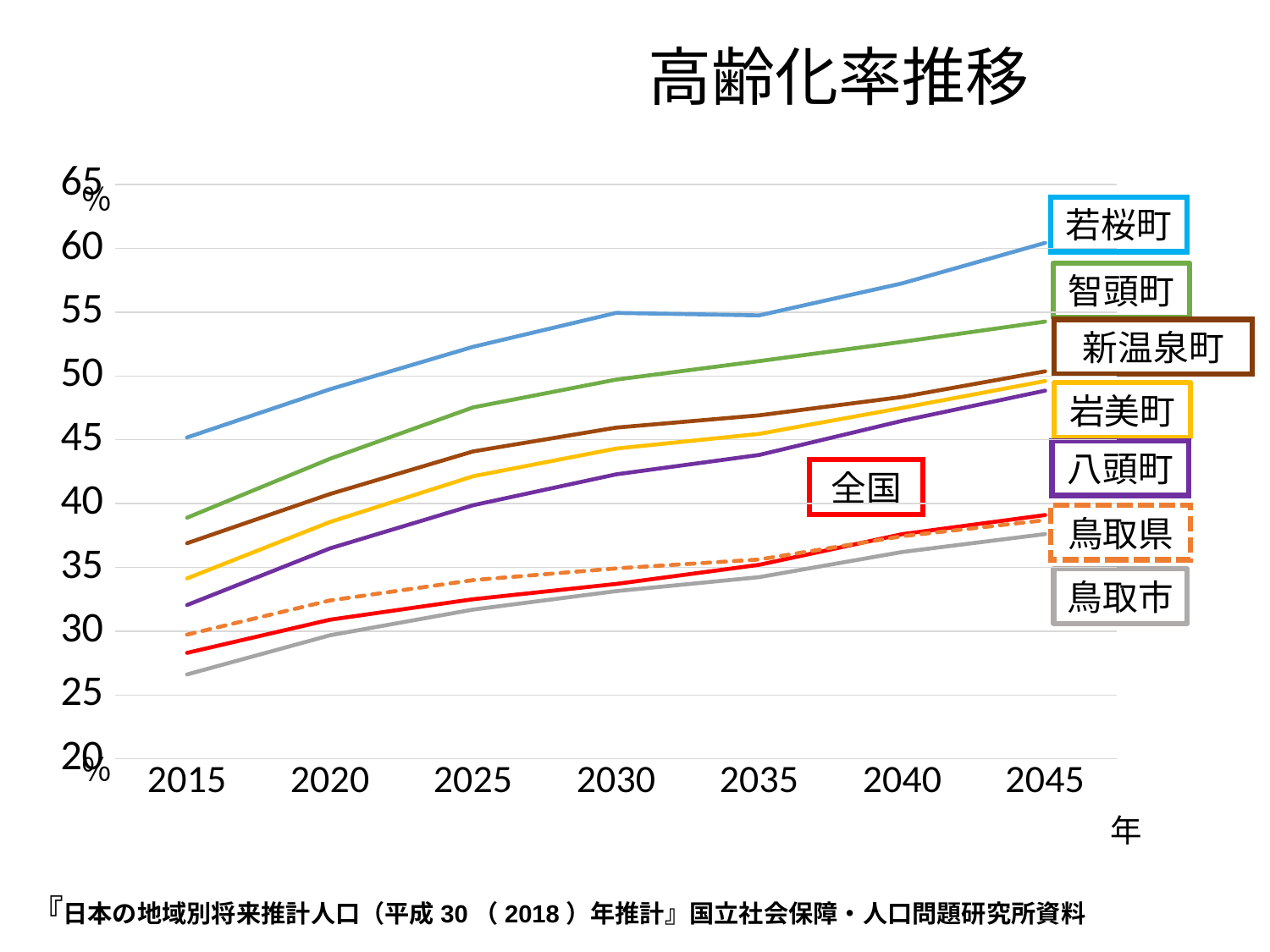

高齢化率推移
#

### Chart

| Category | 全国 | 鳥取県 | 鳥取市 | 岩美町 | 若桜町 | 智頭町 | 八頭町 | 新温泉町 |
|---|---|---|---|---|---|---|---|---|
| 2015 | 28.3 | 29.72738259036239 | 26.6094354135156 | 34.13147583804963 | 45.182012847965744 | 38.887335756220295 | 32.045922873123345 | 36.89182805857345 |
| 2020 | 30.9 | 32.40864393466902 | 29.67607381398664 | 38.55603855603856 | 48.9601691928093 | 43.51156733568255 | 36.48726666239014 | 40.7510227936879 |
| 2025 | 32.5 | 33.99981741863485 | 31.69158365532495 | 42.14057178243369 | 52.28384991843393 | 47.53673292999135 | 39.86905097155731 | 44.08696344668313 |
| 2030 | 33.7 | 34.91859643005879 | 33.135941893947475 | 44.31137724550898 | 54.94296577946768 | 49.715518932705514 | 42.29156963204471 | 45.95113438045375 |
| 2035 | 35.2 | 35.61557750867359 | 34.23312312382193 | 45.46362161487583 | 54.74736257634647 | 51.16539668310175 | 43.808703145196034 | 46.91429119877147 |
| 2040 | 37.6 | 37.437626547158146 | 36.203248434288625 | 47.499301480860574 | 57.2554169402495 | 52.66958988908951 | 46.48570043625788 | 48.35750853242321 |
| 2045 | 39.1 | 38.69738634514156 | 37.60577876038728 | 49.60405448210326 | 60.426540284360186 | 54.259818731117825 | 48.84746884305724 | 50.36627837156239 |
％
若桜町
智頭町
新温泉町
岩美町
八頭町
全国
鳥取県
鳥取市
年
『日本の地域別将来推計人口（平成30（2018）年推計』国立社会保障・人口問題研究所資料